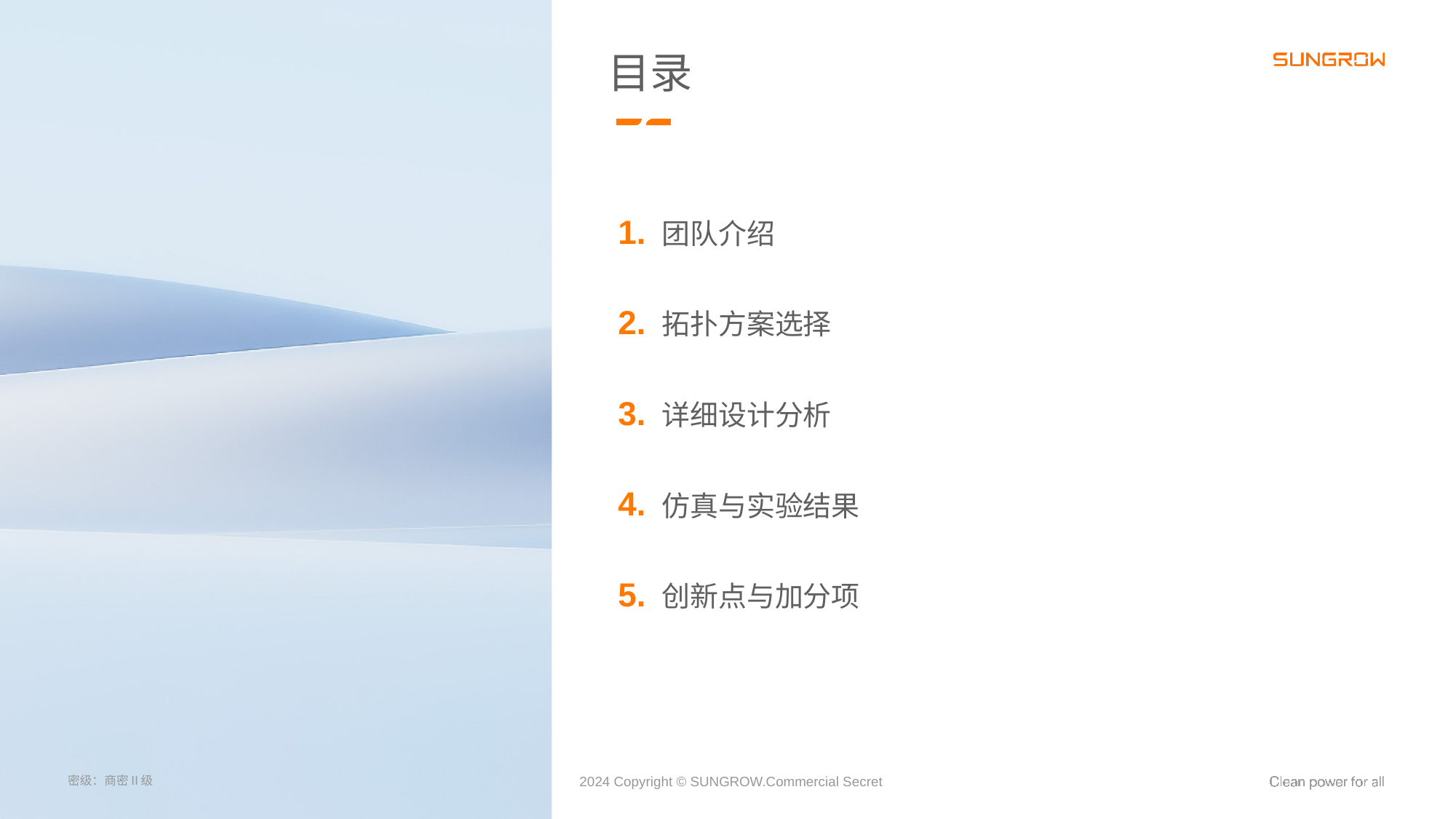

目录
团队介绍
1.
拓扑方案选择
2.
详细设计分析
3.
仿真与实验结果
4.
创新点与加分项
5.